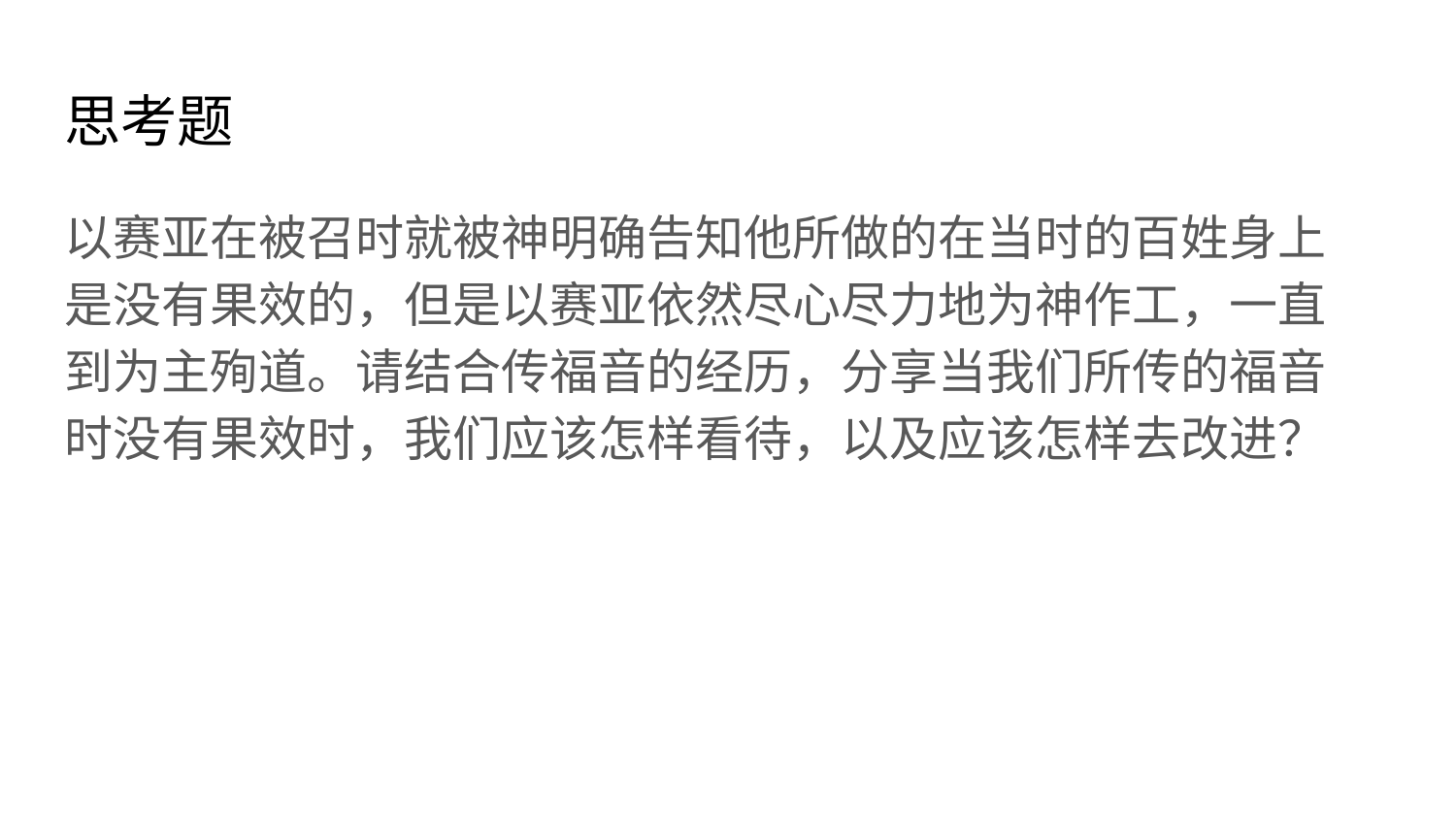

# 思考题
以赛亚在被召时就被神明确告知他所做的在当时的百姓身上是没有果效的，但是以赛亚依然尽心尽力地为神作工，一直到为主殉道。请结合传福音的经历，分享当我们所传的福音时没有果效时，我们应该怎样看待，以及应该怎样去改进？